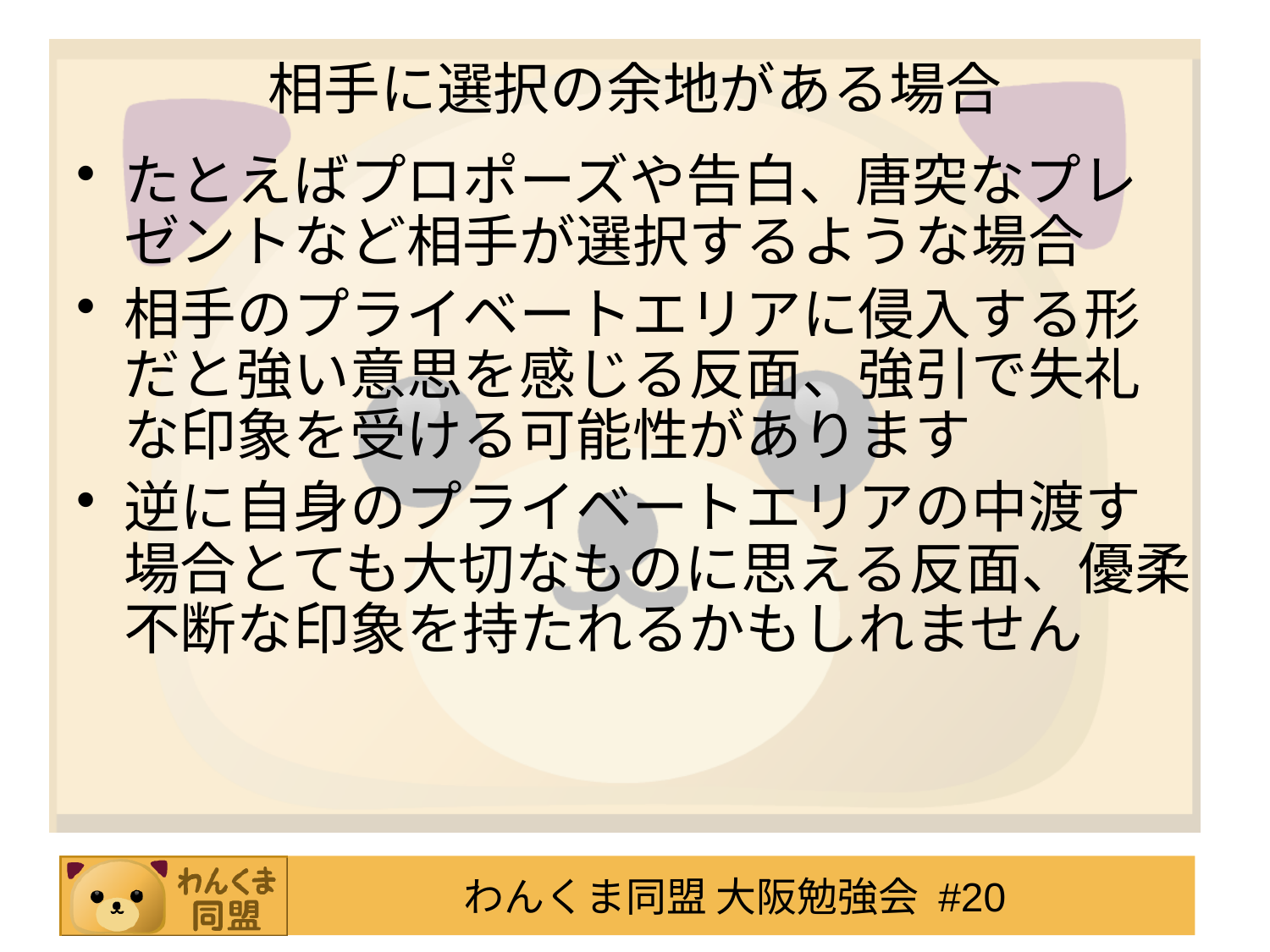

# 相手に選択の余地がある場合
たとえばプロポーズや告白、唐突なプレゼントなど相手が選択するような場合
相手のプライベートエリアに侵入する形だと強い意思を感じる反面、強引で失礼な印象を受ける可能性があります
逆に自身のプライベートエリアの中渡す場合とても大切なものに思える反面、優柔不断な印象を持たれるかもしれません